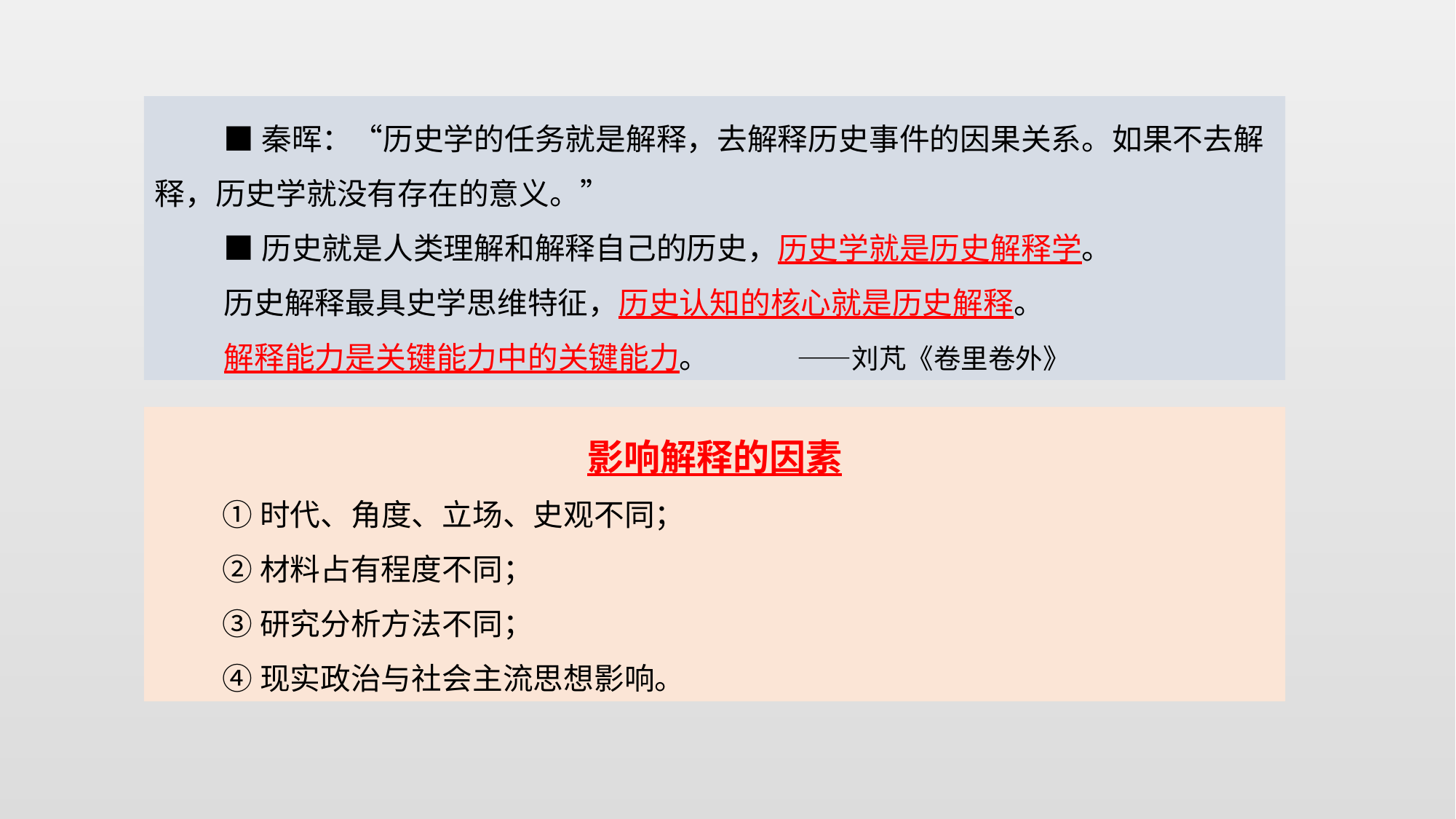

■秦晖：“历史学的任务就是解释，去解释历史事件的因果关系。如果不去解释，历史学就没有存在的意义。”
■历史就是人类理解和解释自己的历史，历史学就是历史解释学。
历史解释最具史学思维特征，历史认知的核心就是历史解释。
解释能力是关键能力中的关键能力。              ——刘芃《卷里卷外》
影响解释的因素
①时代、角度、立场、史观不同；
②材料占有程度不同；
③研究分析方法不同；
④现实政治与社会主流思想影响。